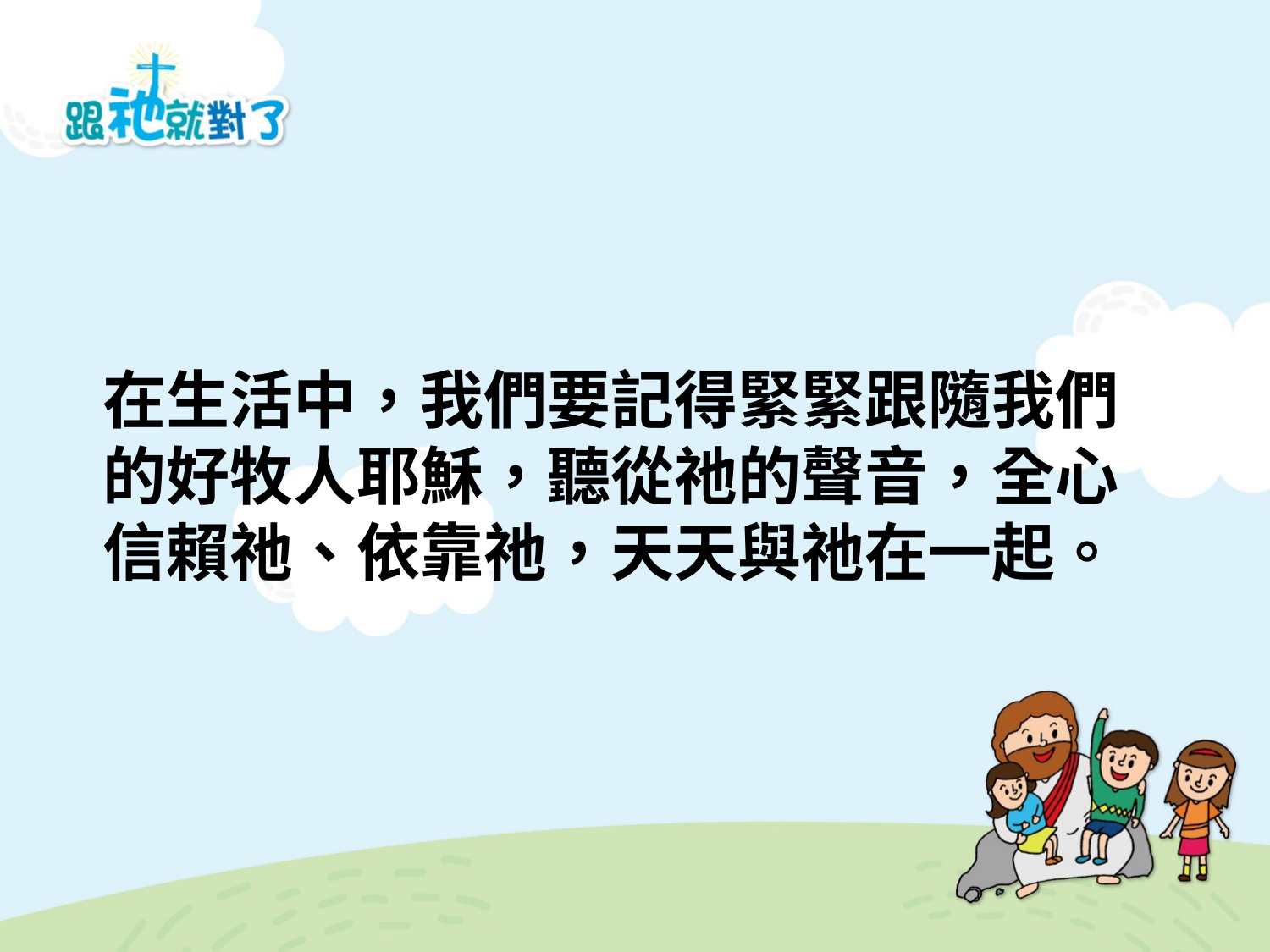

在生活中，我們要記得緊緊跟隨我們的好牧人耶穌，聽從祂的聲音，全心信賴祂、依靠祂，天天與祂在一起。